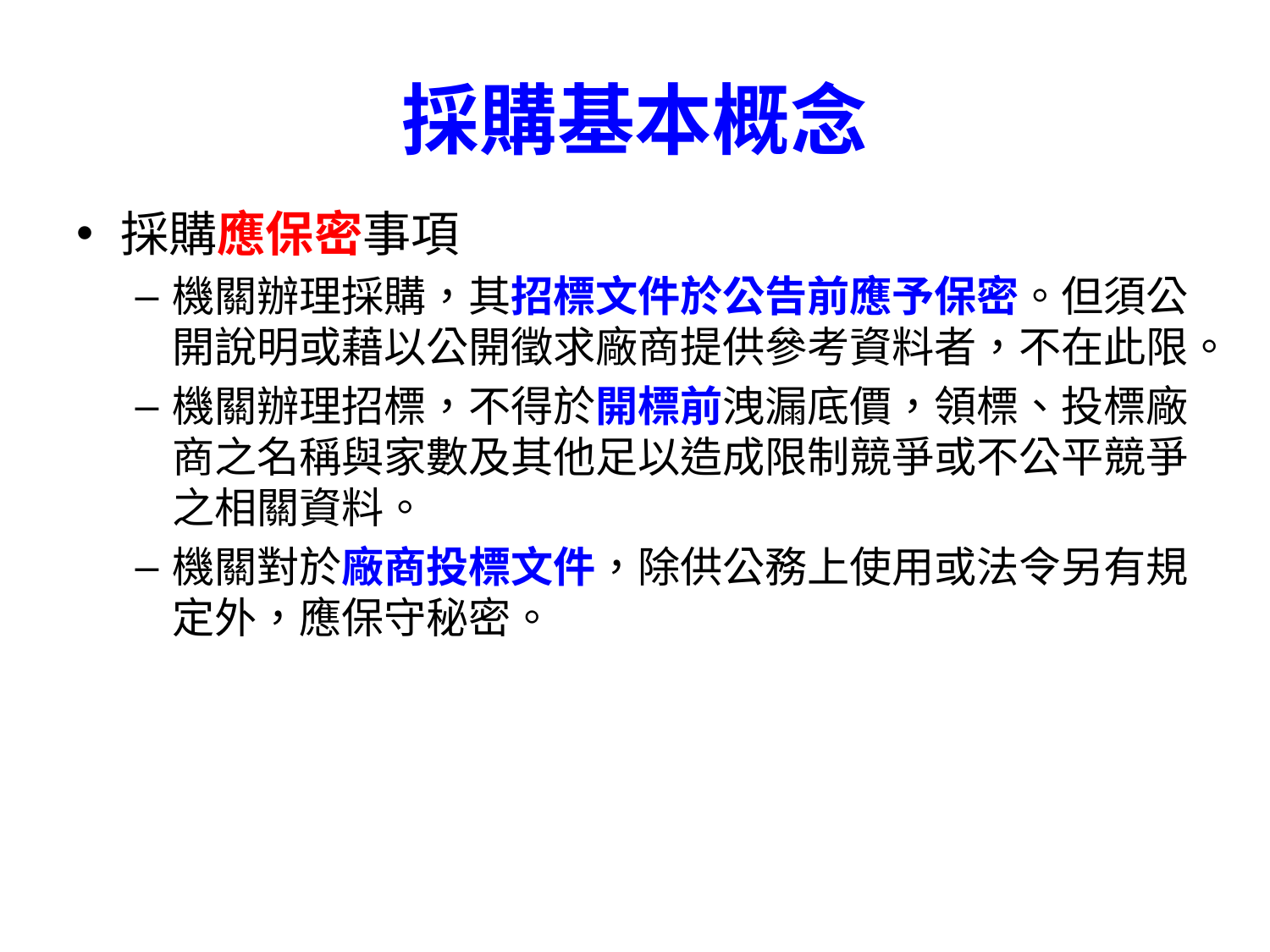

# 採購基本概念
採購應保密事項
機關辦理採購，其招標文件於公告前應予保密。但須公開說明或藉以公開徵求廠商提供參考資料者，不在此限。
機關辦理招標，不得於開標前洩漏底價，領標、投標廠商之名稱與家數及其他足以造成限制競爭或不公平競爭之相關資料。
機關對於廠商投標文件，除供公務上使用或法令另有規定外，應保守秘密。